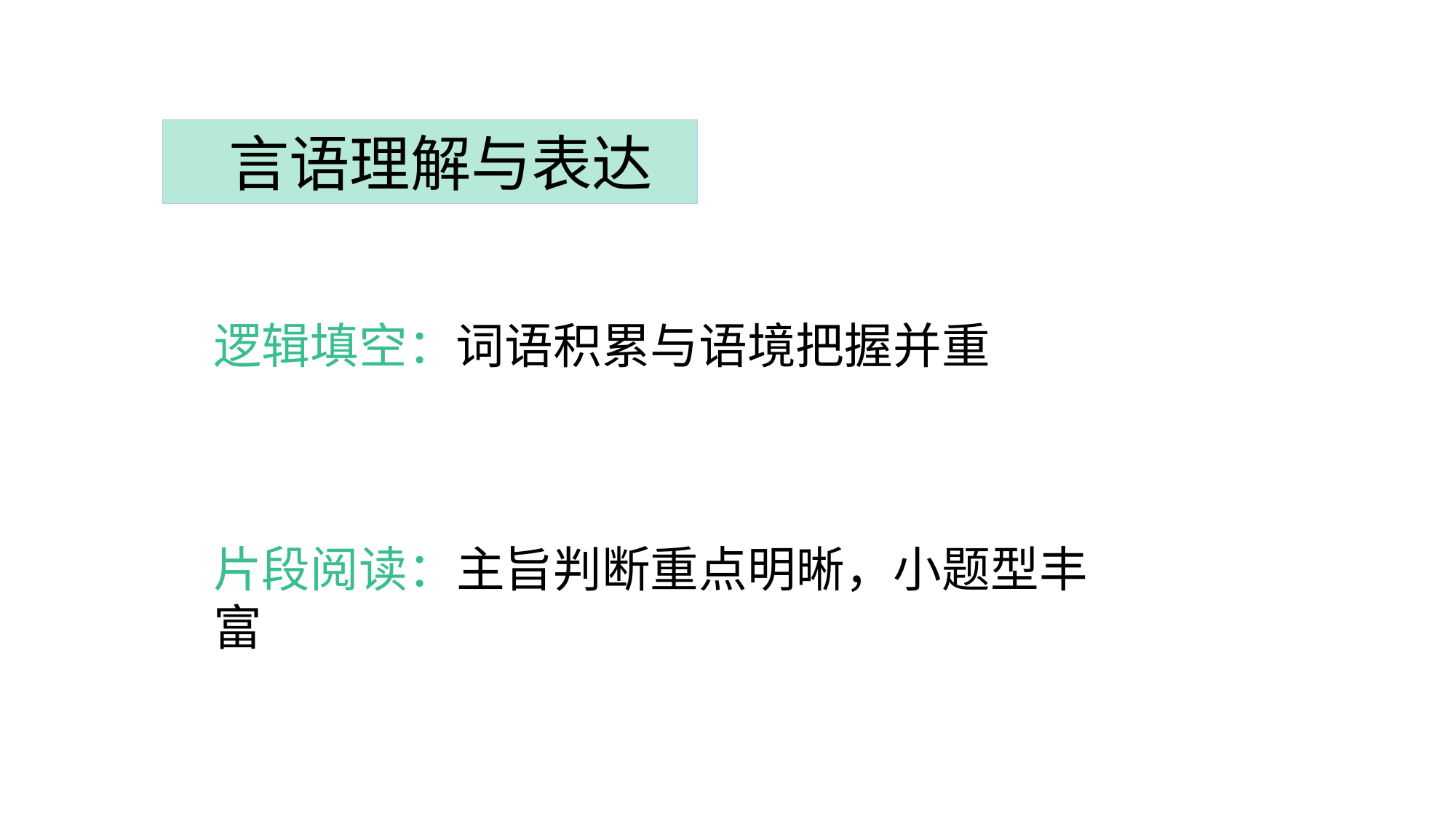

言语理解与表达
逻辑填空：词语积累与语境把握并重
片段阅读：主旨判断重点明晰，小题型丰富